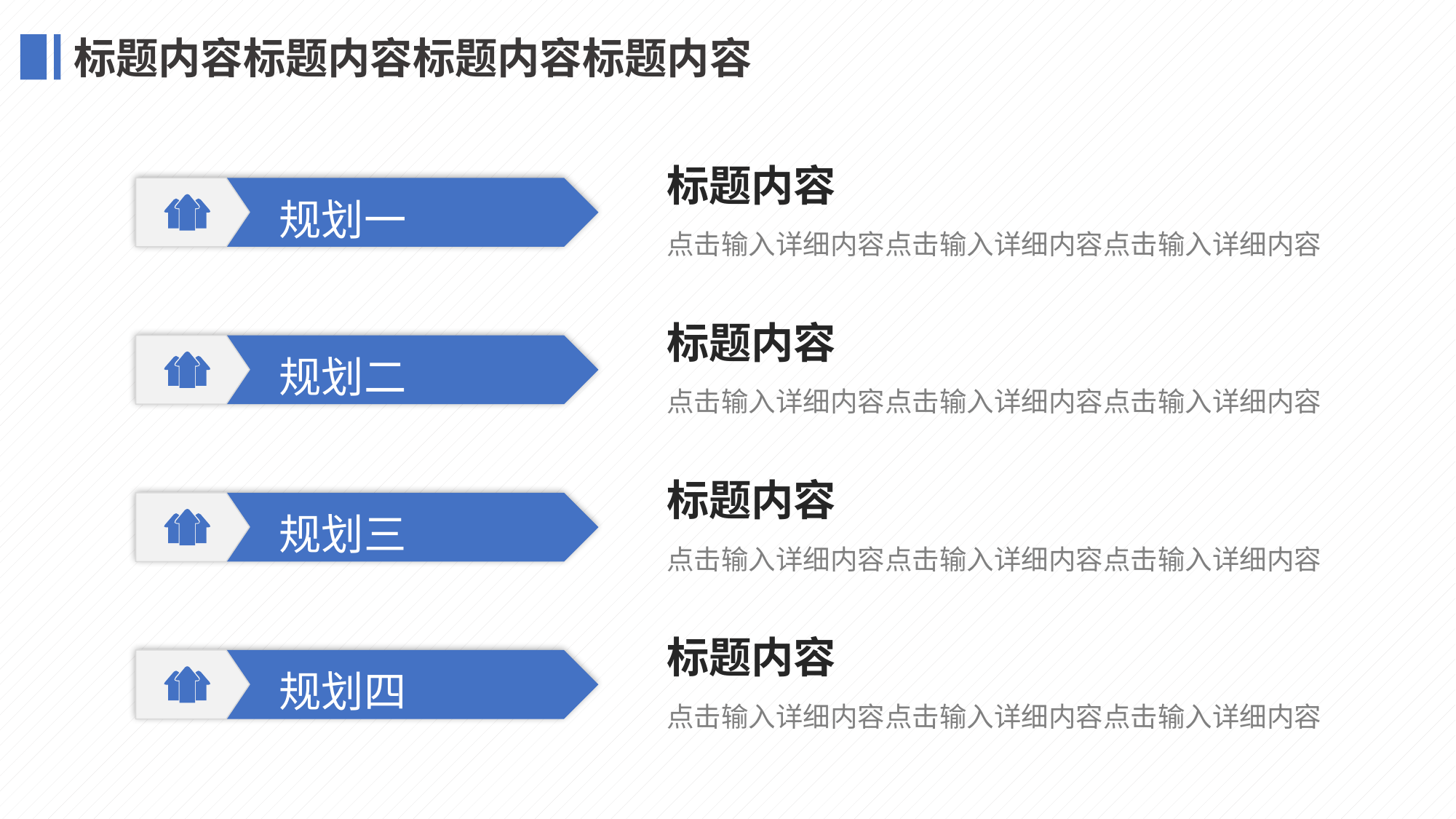

标题内容标题内容标题内容标题内容

标题内容
点击输入详细内容点击输入详细内容点击输入详细内容
规划一

标题内容
点击输入详细内容点击输入详细内容点击输入详细内容
规划二

标题内容
点击输入详细内容点击输入详细内容点击输入详细内容
规划三

标题内容
点击输入详细内容点击输入详细内容点击输入详细内容
规划四